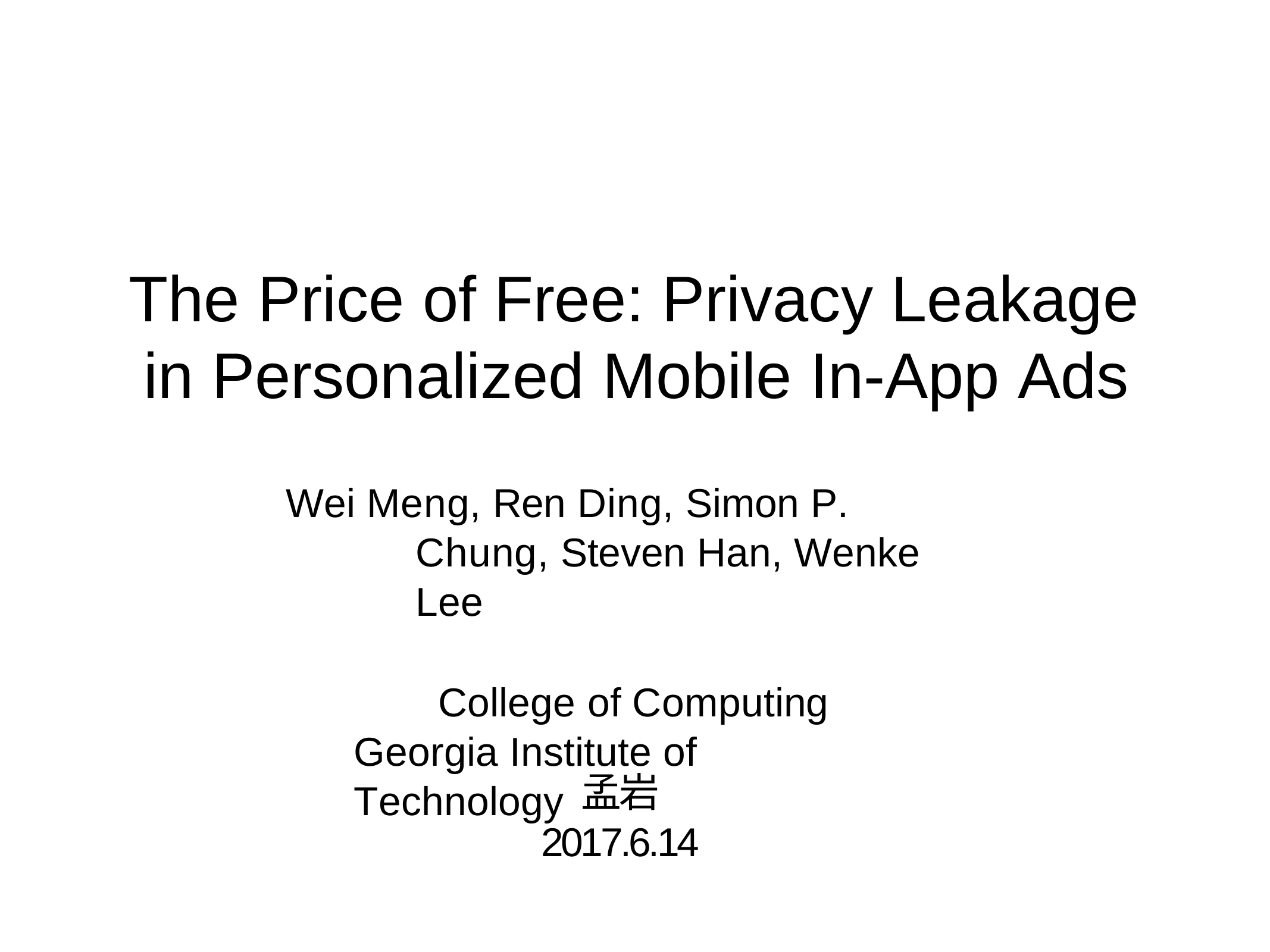

# The Price of Free: Privacy Leakage in Personalized Mobile In-App Ads
Wei Meng, Ren Ding, Simon P. Chung, Steven Han, Wenke Lee

College of Computing Georgia Institute of Technology
孟岩
2017.6.14